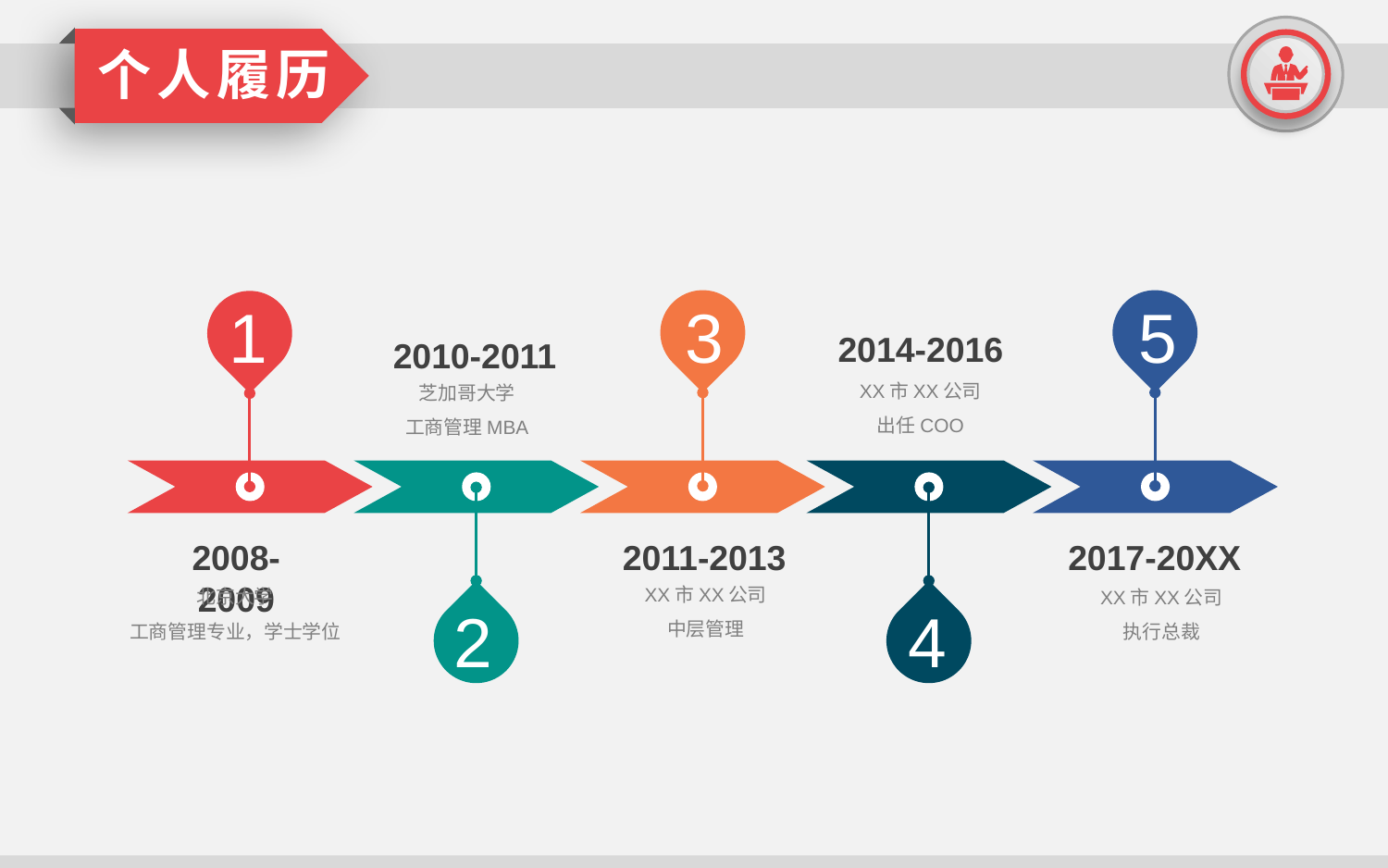

延时
个人履历

1
3
5
2014-2016
XX市XX公司
出任COO
2010-2011
芝加哥大学
工商管理MBA

2008-2009
北京大学
工商管理专业，学士学位
2011-2013
XX市XX公司
中层管理
2017-20XX
XX市XX公司
执行总裁
2
4